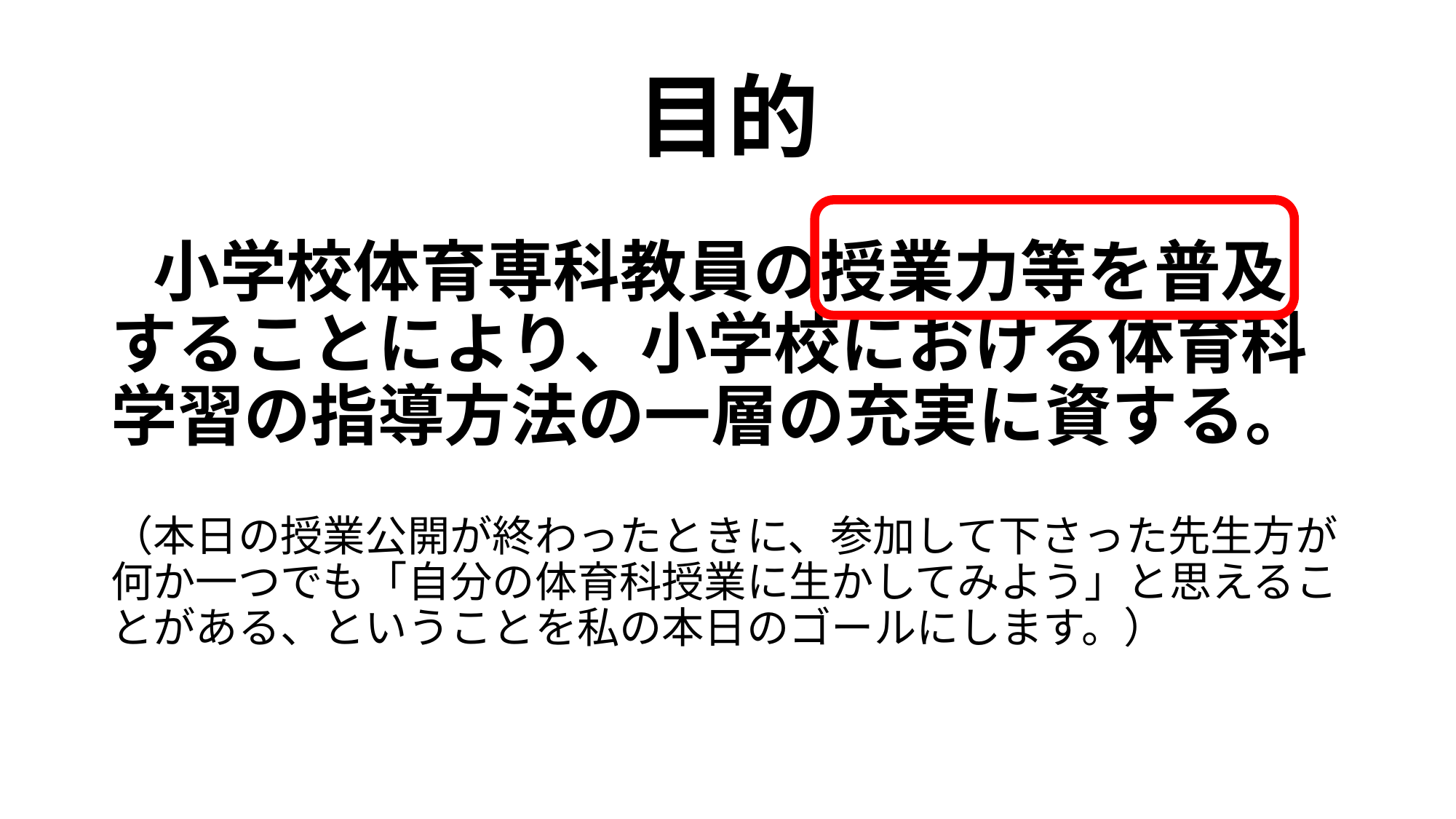

# 目的

　小学校体育専科教員の授業力等を普及することにより、小学校における体育科学習の指導方法の一層の充実に資する。
（本日の授業公開が終わったときに、参加して下さった先生方が何か一つでも「自分の体育科授業に生かしてみよう」と思えることがある、ということを私の本日のゴールにします。）